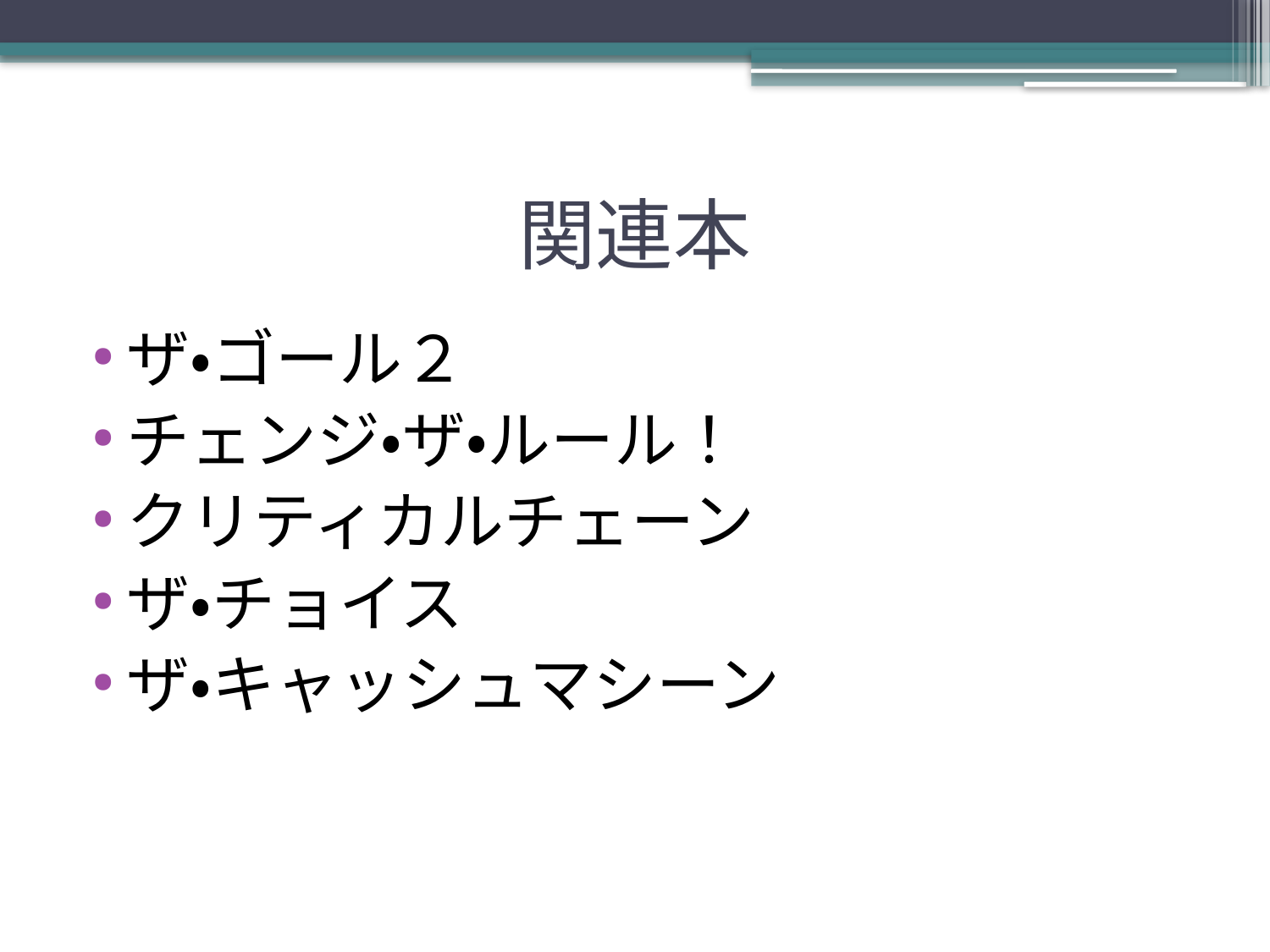

# 関連本
ザ・ゴール２
チェンジ・ザ・ルール！
クリティカルチェーン
ザ・チョイス
ザ・キャッシュマシーン